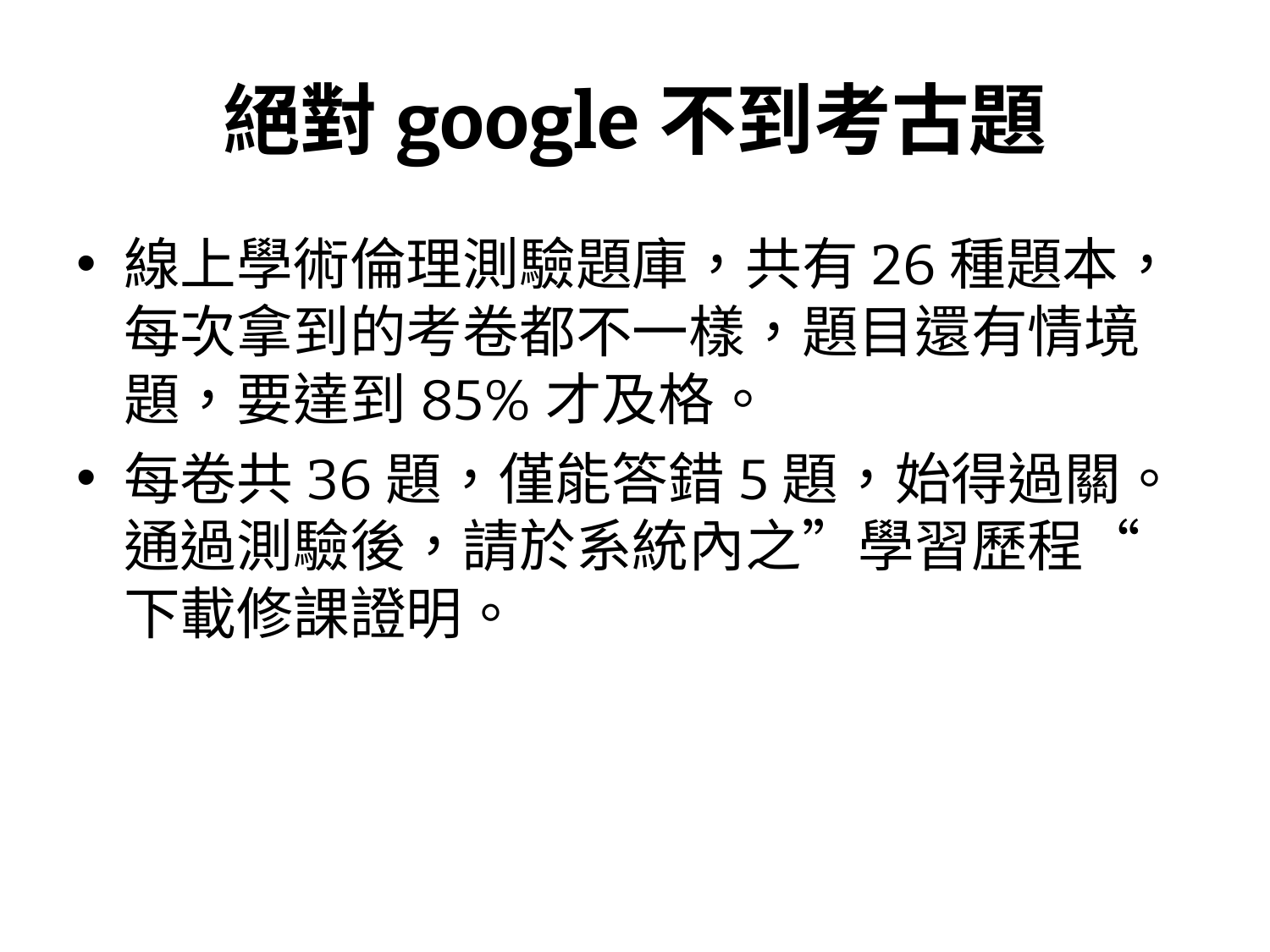

# 絕對google不到考古題
線上學術倫理測驗題庫，共有26種題本，每次拿到的考卷都不一樣，題目還有情境題，要達到85%才及格。
每卷共36題，僅能答錯5題，始得過關。通過測驗後，請於系統內之”學習歷程“下載修課證明。